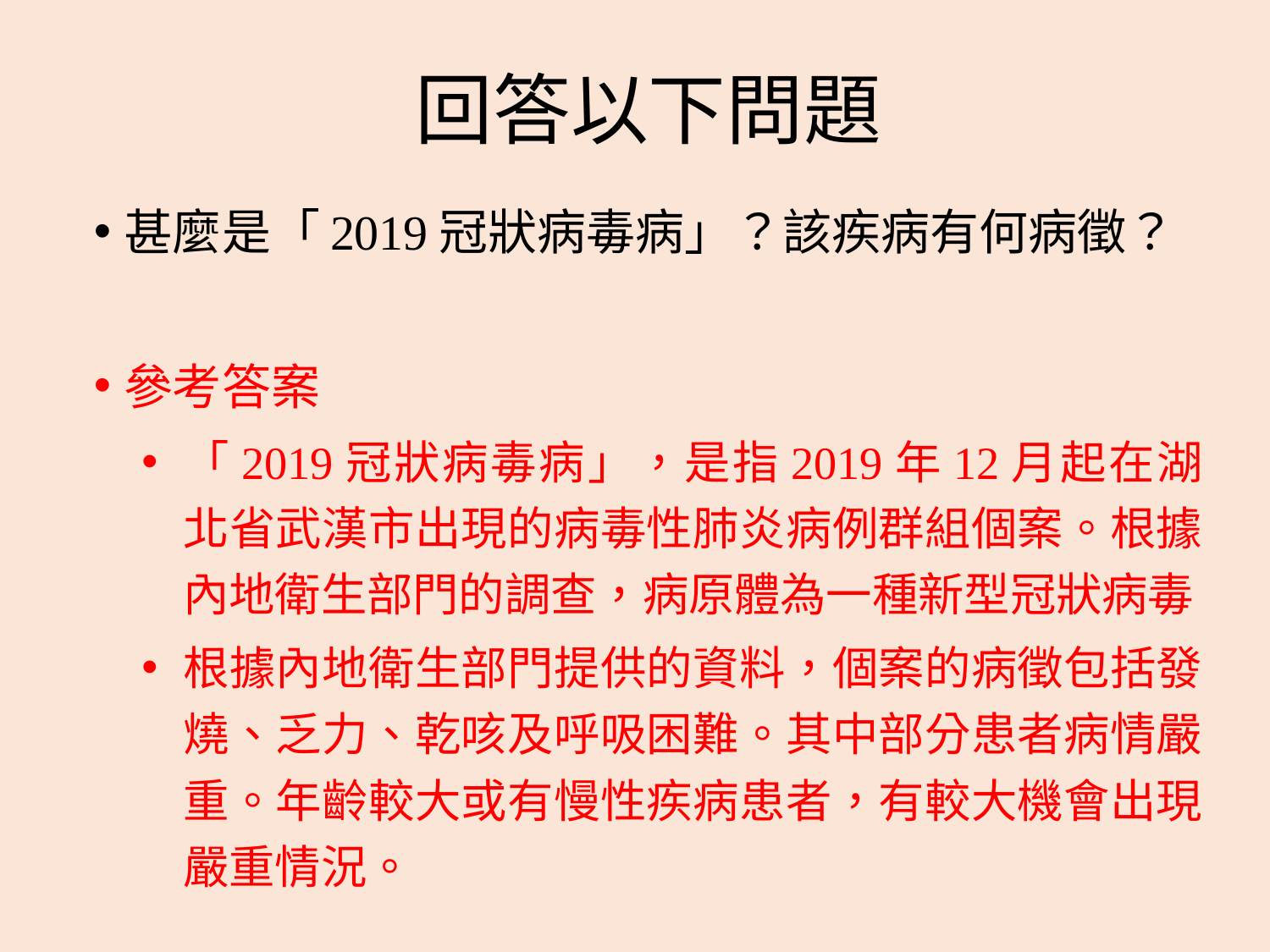

# 回答以下問題
甚麼是「2019冠狀病毒病」？該疾病有何病徵？

參考答案
「2019冠狀病毒病」，是指2019年12月起在湖北省武漢市出現的病毒性肺炎病例群組個案。根據內地衛生部門的調查，病原體為一種新型冠狀病毒
根據內地衛生部門提供的資料，個案的病徵包括發燒、乏力、乾咳及呼吸困難。其中部分患者病情嚴重。年齡較大或有慢性疾病患者，有較大機會出現嚴重情況。